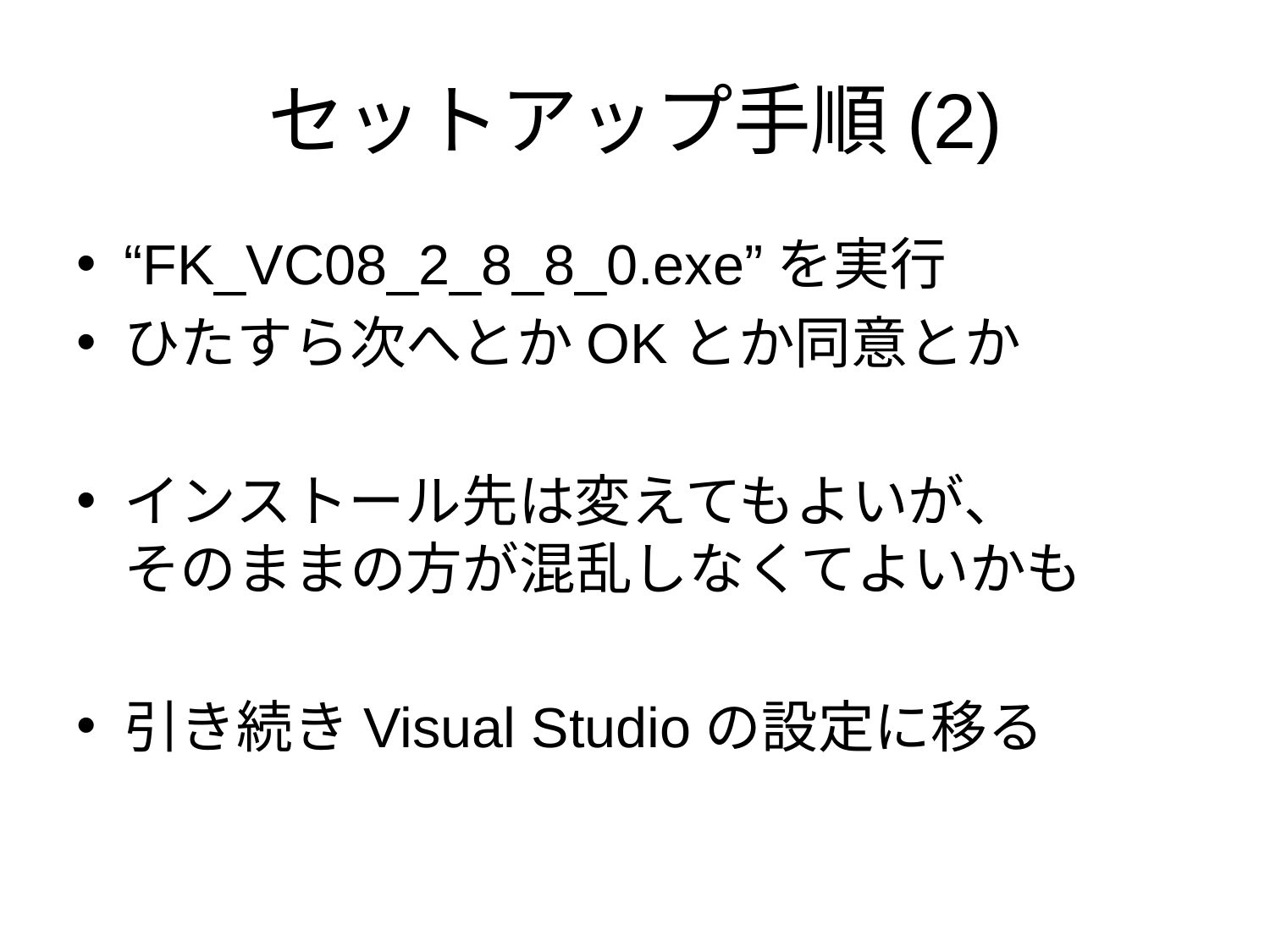

# セットアップ手順(2)
“FK_VC08_2_8_8_0.exe”を実行
ひたすら次へとかOKとか同意とか

インストール先は変えてもよいが、
そのままの方が混乱しなくてよいかも

引き続きVisual Studioの設定に移る